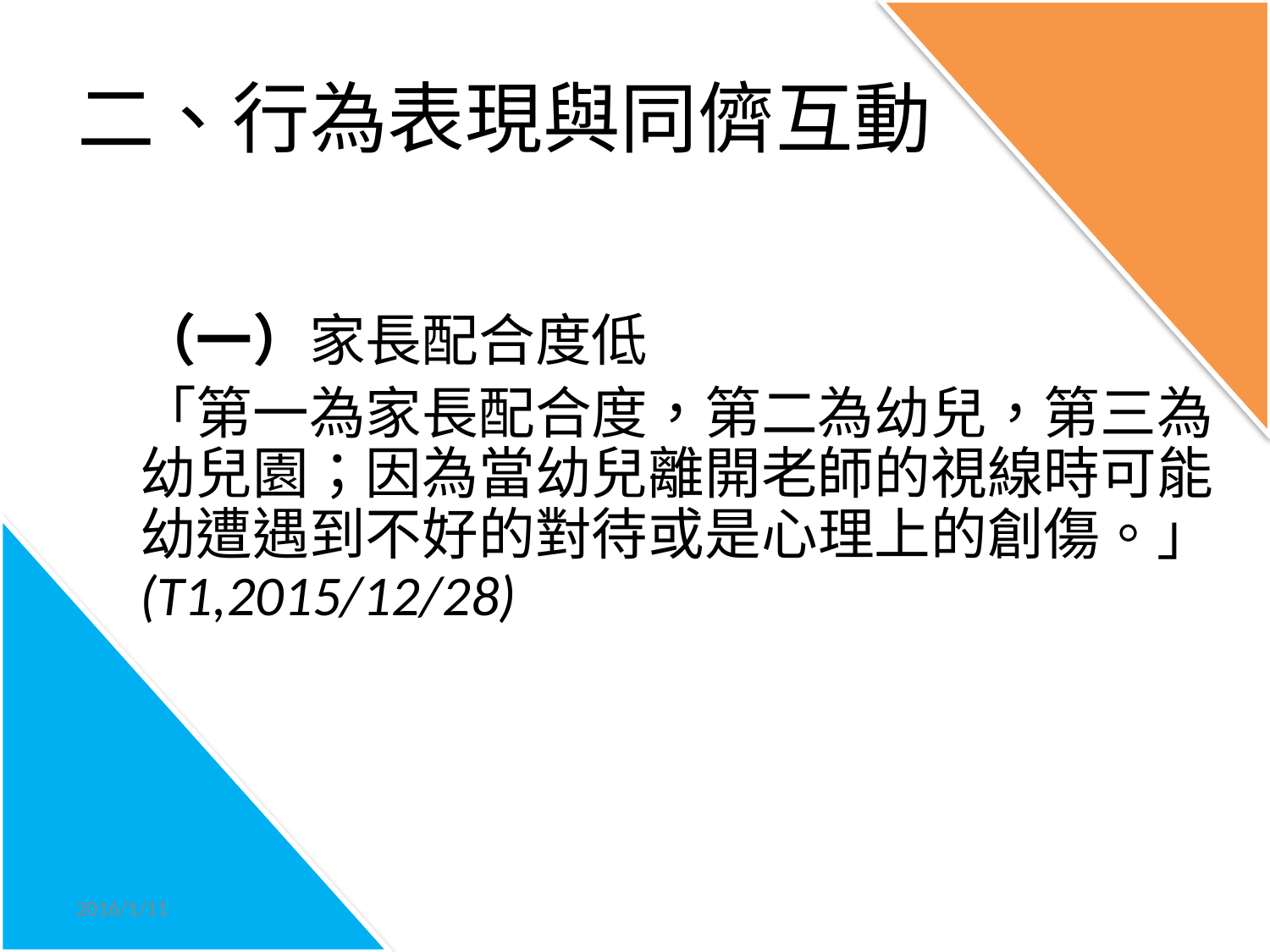

# 二、行為表現與同儕互動
（一）家長配合度低
「第一為家長配合度，第二為幼兒，第三為幼兒園；因為當幼兒離開老師的視線時可能幼遭遇到不好的對待或是心理上的創傷。」(T1,2015/12/28)

2016/1/11